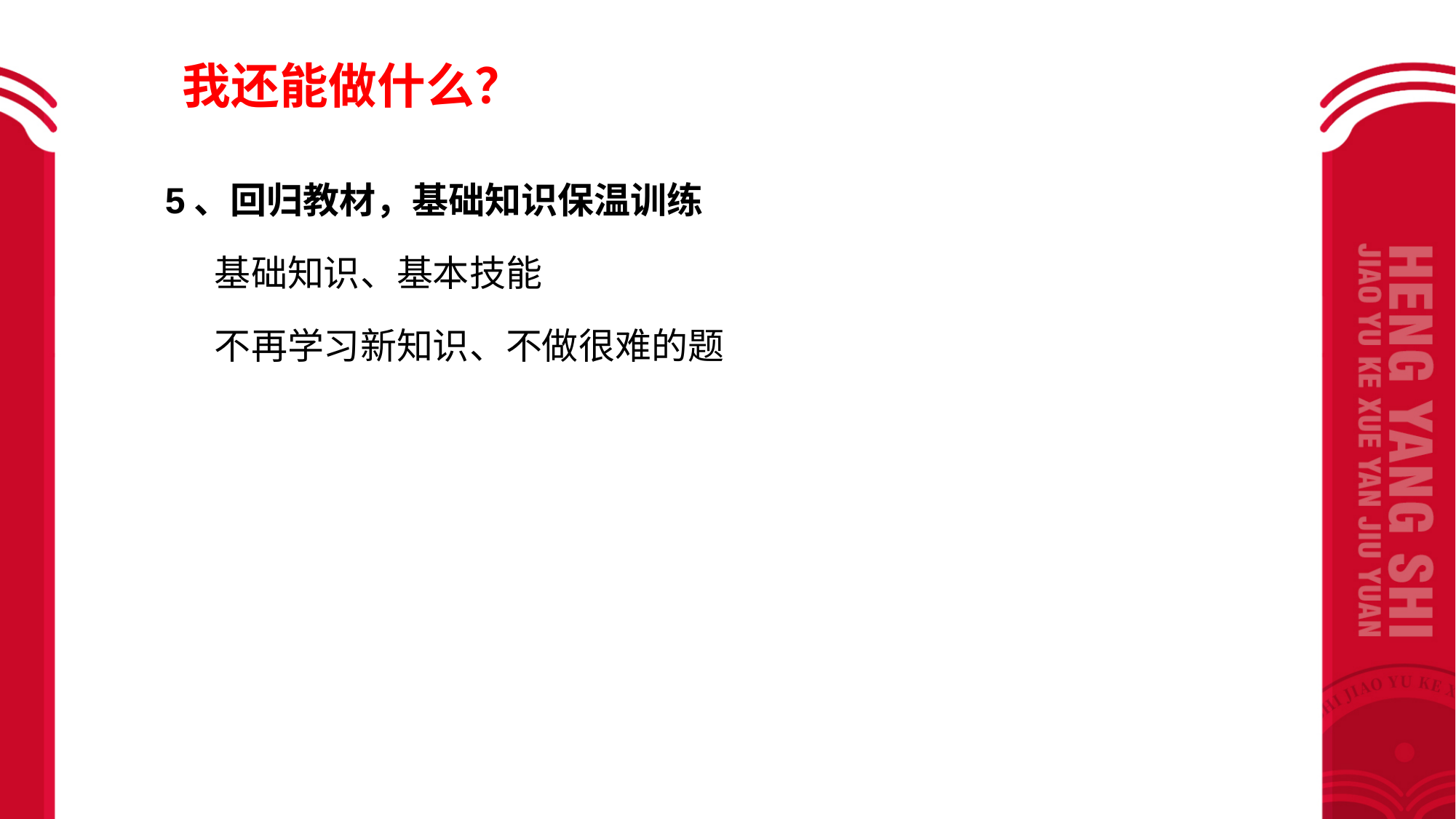

我还能做什么？
5、回归教材，基础知识保温训练
     基础知识、基本技能
     不再学习新知识、不做很难的题